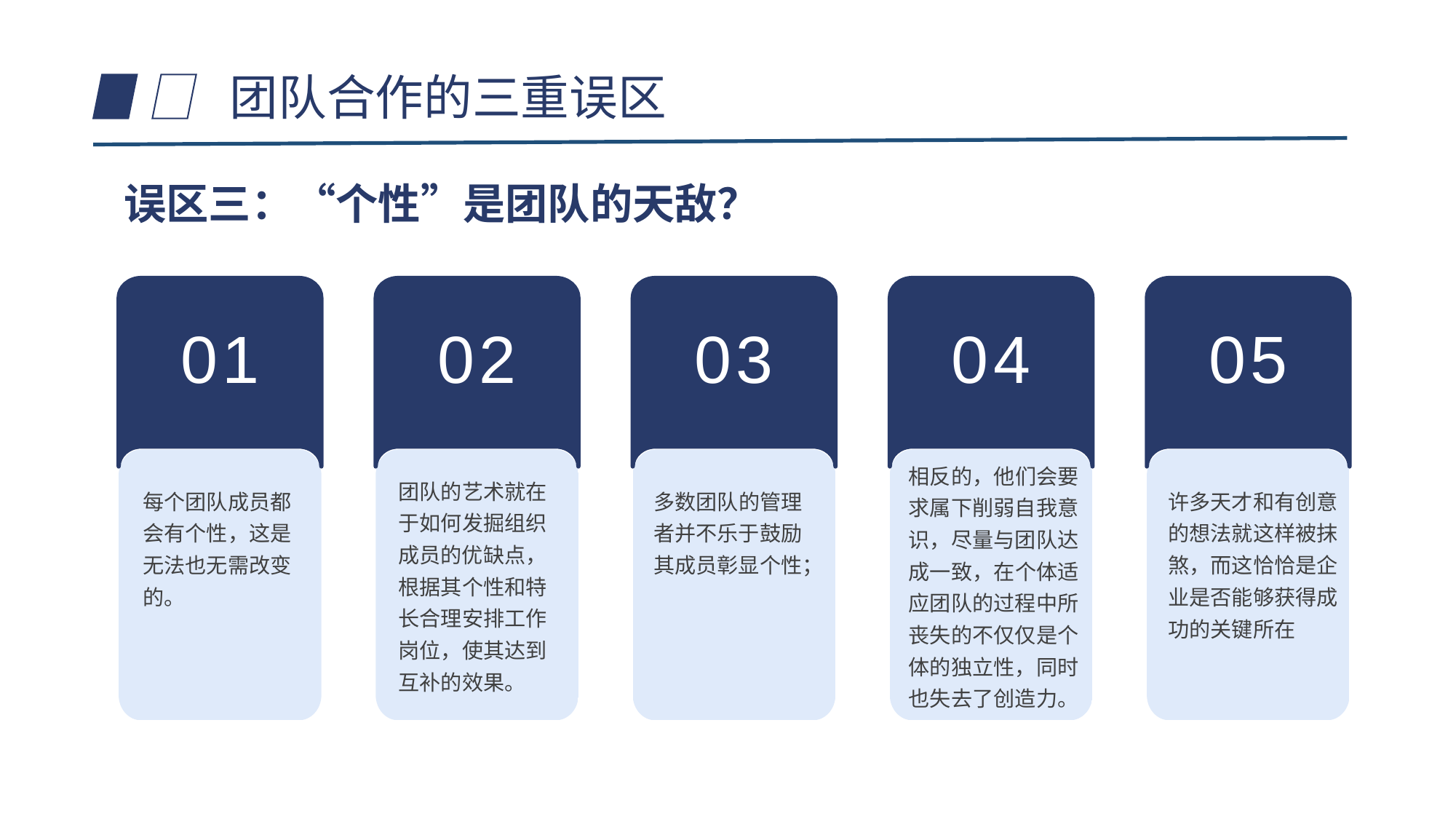

团队合作的三重误区

 误区三：“个性”是团队的天敌？

01
02
03
04
05

相反的，他们会要求属下削弱自我意识，尽量与团队达成一致，在个体适应团队的过程中所丧失的不仅仅是个体的独立性，同时也失去了创造力。
团队的艺术就在于如何发掘组织成员的优缺点，根据其个性和特长合理安排工作岗位，使其达到互补的效果。
每个团队成员都会有个性，这是无法也无需改变的。
多数团队的管理者并不乐于鼓励其成员彰显个性；
许多天才和有创意的想法就这样被抹煞，而这恰恰是企业是否能够获得成功的关键所在